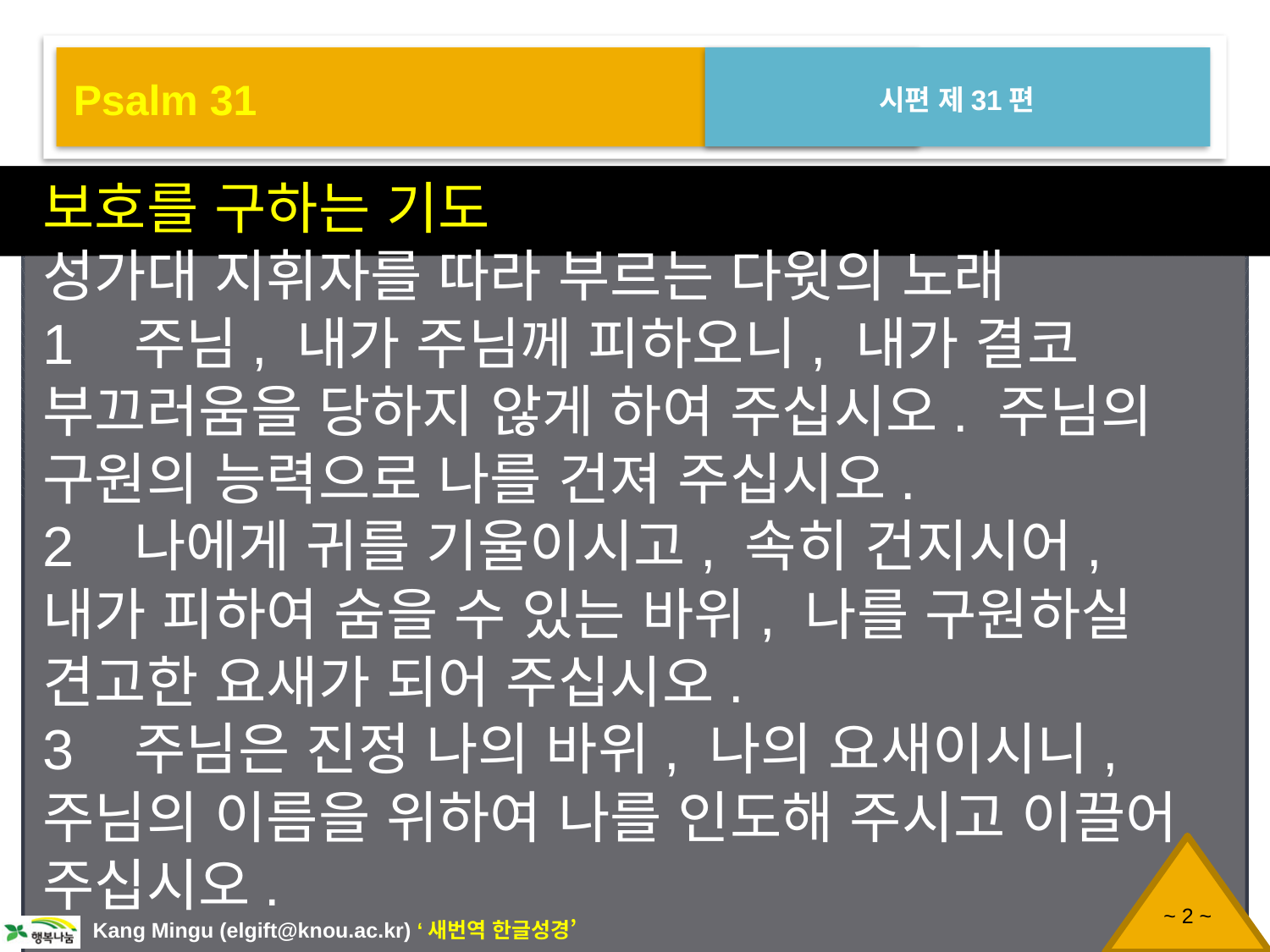

Psalm 31
시편 제31편
보호를 구하는 기도
성가대 지휘자를 따라 부르는 다윗의 노래
1   주님, 내가 주님께 피하오니, 내가 결코 부끄러움을 당하지 않게 하여 주십시오. 주님의 구원의 능력으로 나를 건져 주십시오.
2   나에게 귀를 기울이시고, 속히 건지시어, 내가 피하여 숨을 수 있는 바위, 나를 구원하실 견고한 요새가 되어 주십시오.
3   주님은 진정 나의 바위, 나의 요새이시니, 주님의 이름을 위하여 나를 인도해 주시고 이끌어 주십시오.